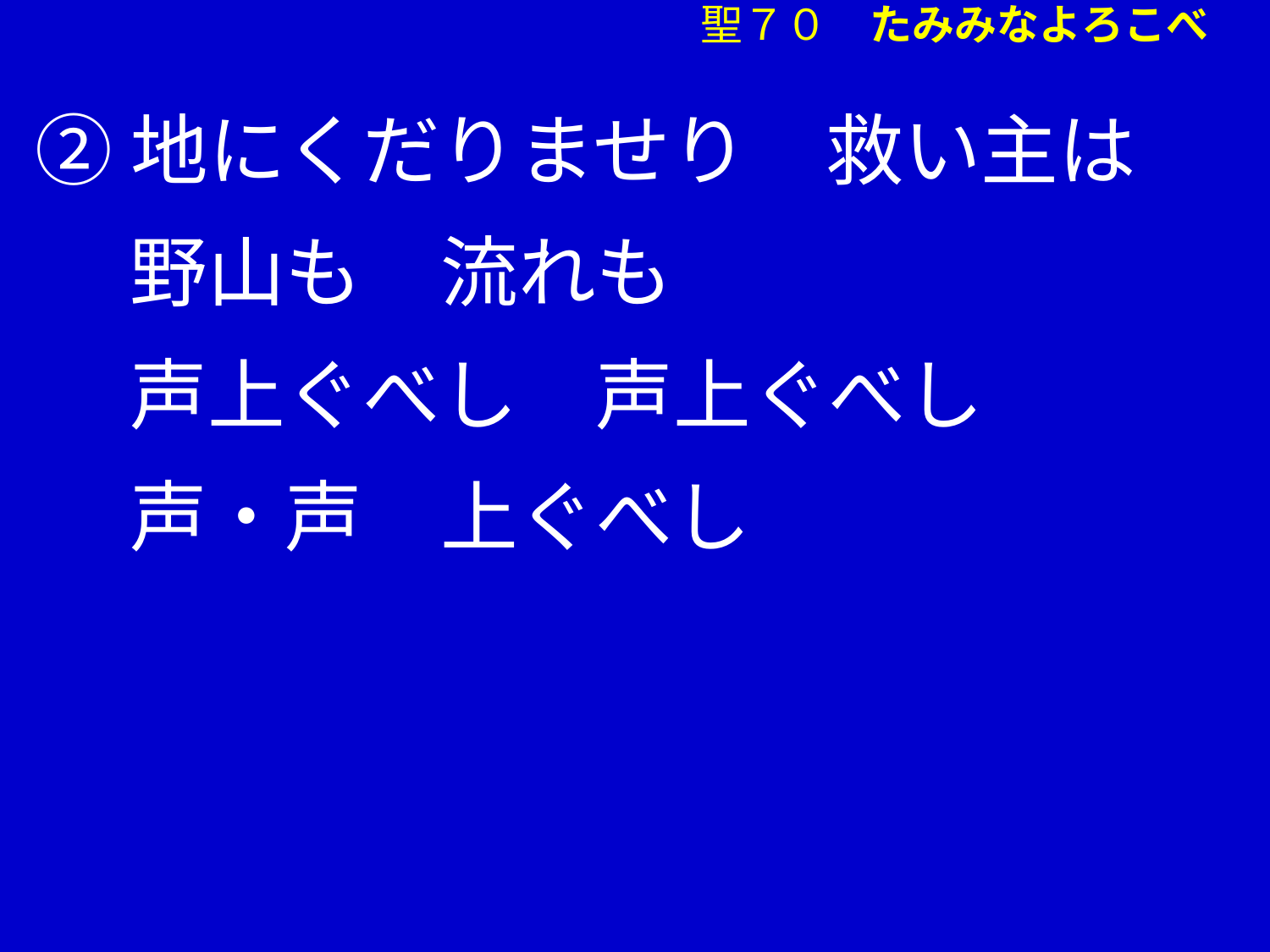

②地にくだりませり　救い主は
　 野山も　流れも
　 声上ぐべし　声上ぐべし
　 声・声　上ぐべし
聖７０　たみみなよろこべ